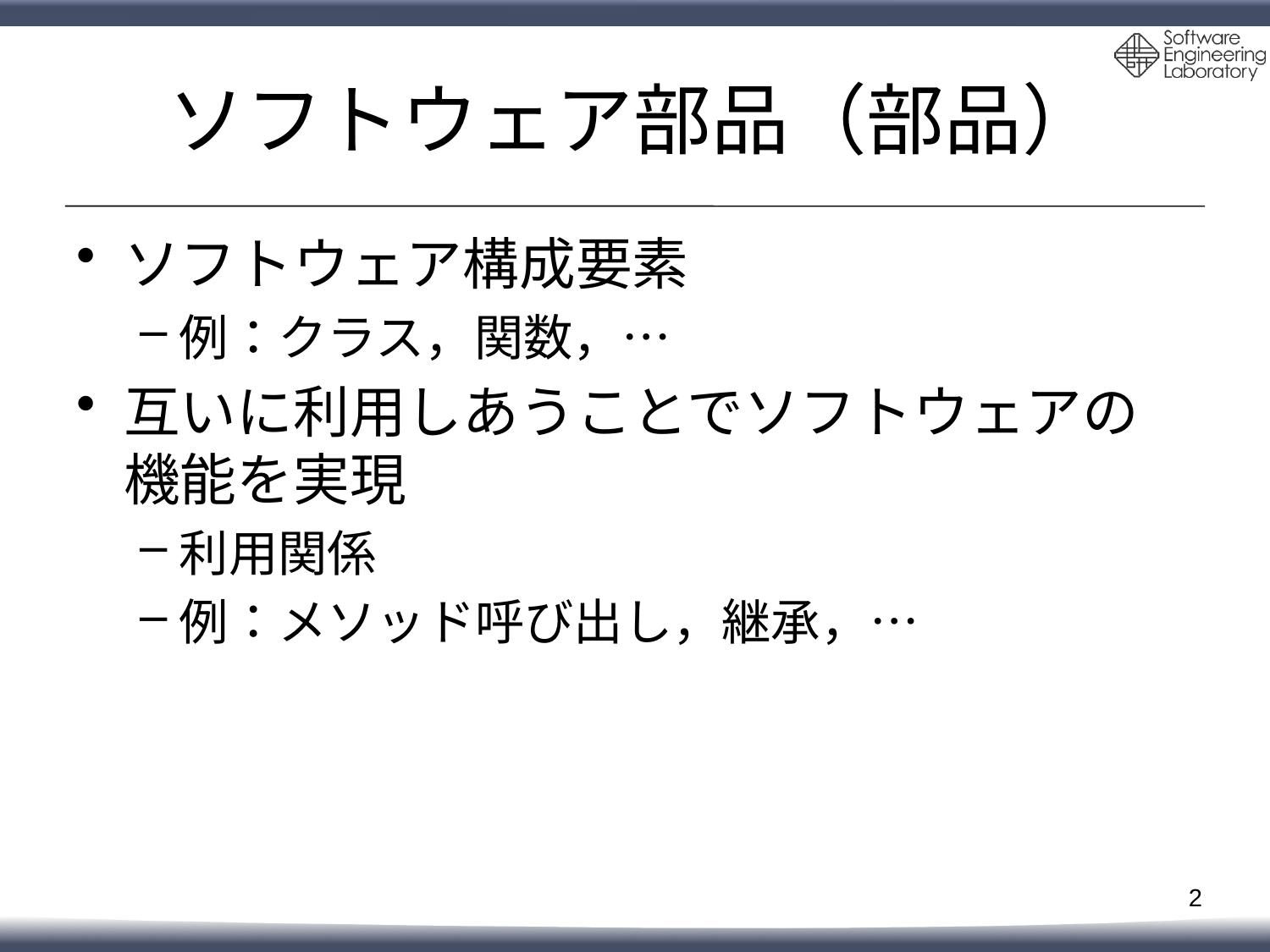

# ソフトウェア部品（部品）
ソフトウェア構成要素
例：クラス，関数，…
互いに利用しあうことでソフトウェアの機能を実現
利用関係
例：メソッド呼び出し，継承，…
2